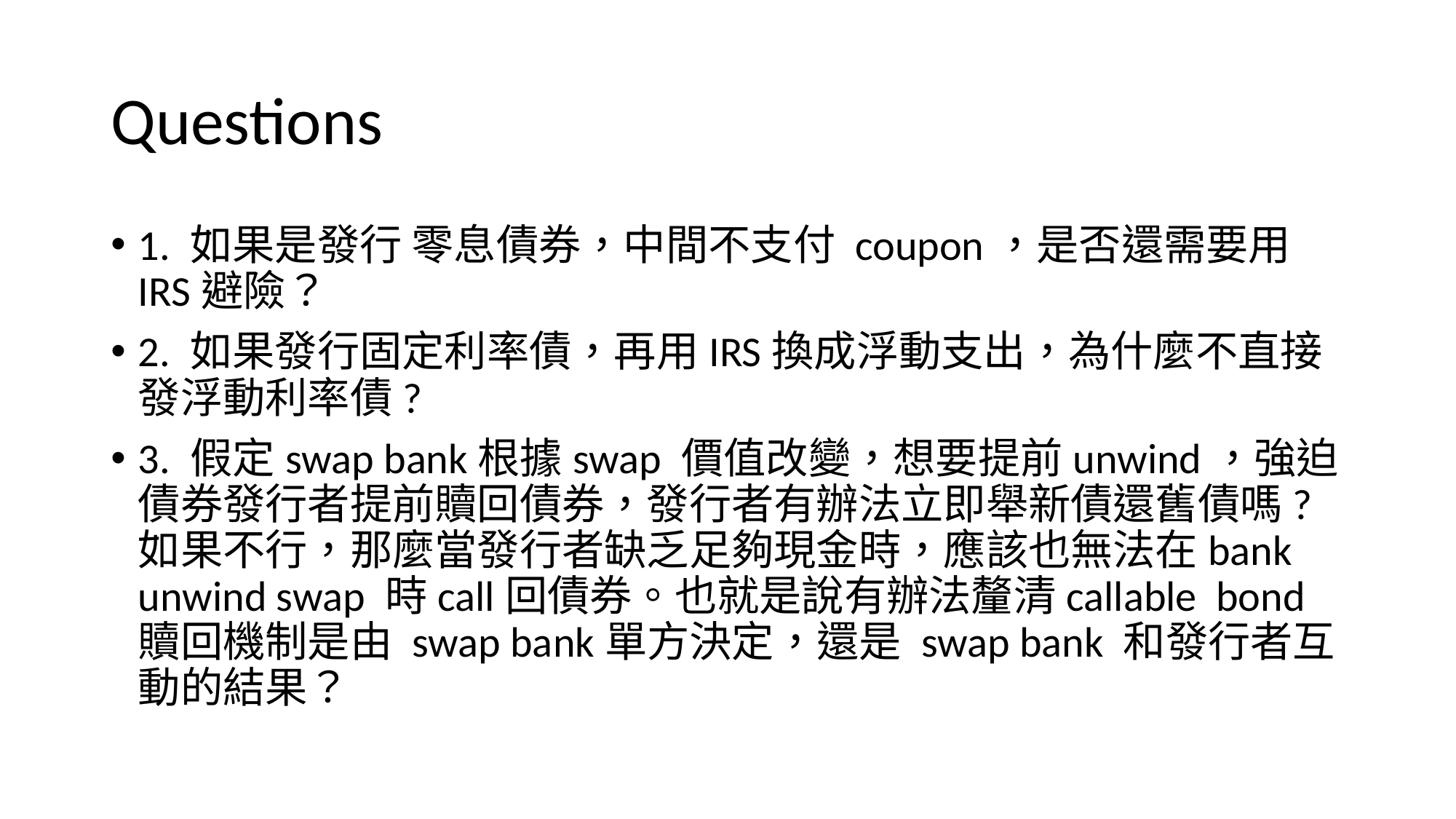

# Questions
1. 如果是發行 零息債券，中間不支付 coupon，是否還需要用IRS避險？
2. 如果發行固定利率債，再用IRS換成浮動支出，為什麼不直接發浮動利率債?
3. 假定swap bank根據swap 價值改變，想要提前unwind，強迫債券發行者提前贖回債券，發行者有辦法立即舉新債還舊債嗎? 如果不行，那麼當發行者缺乏足夠現金時，應該也無法在bank unwind swap 時call回債券。也就是說有辦法釐清callable  bond 贖回機制是由 swap bank單方決定，還是 swap bank 和發行者互動的結果？